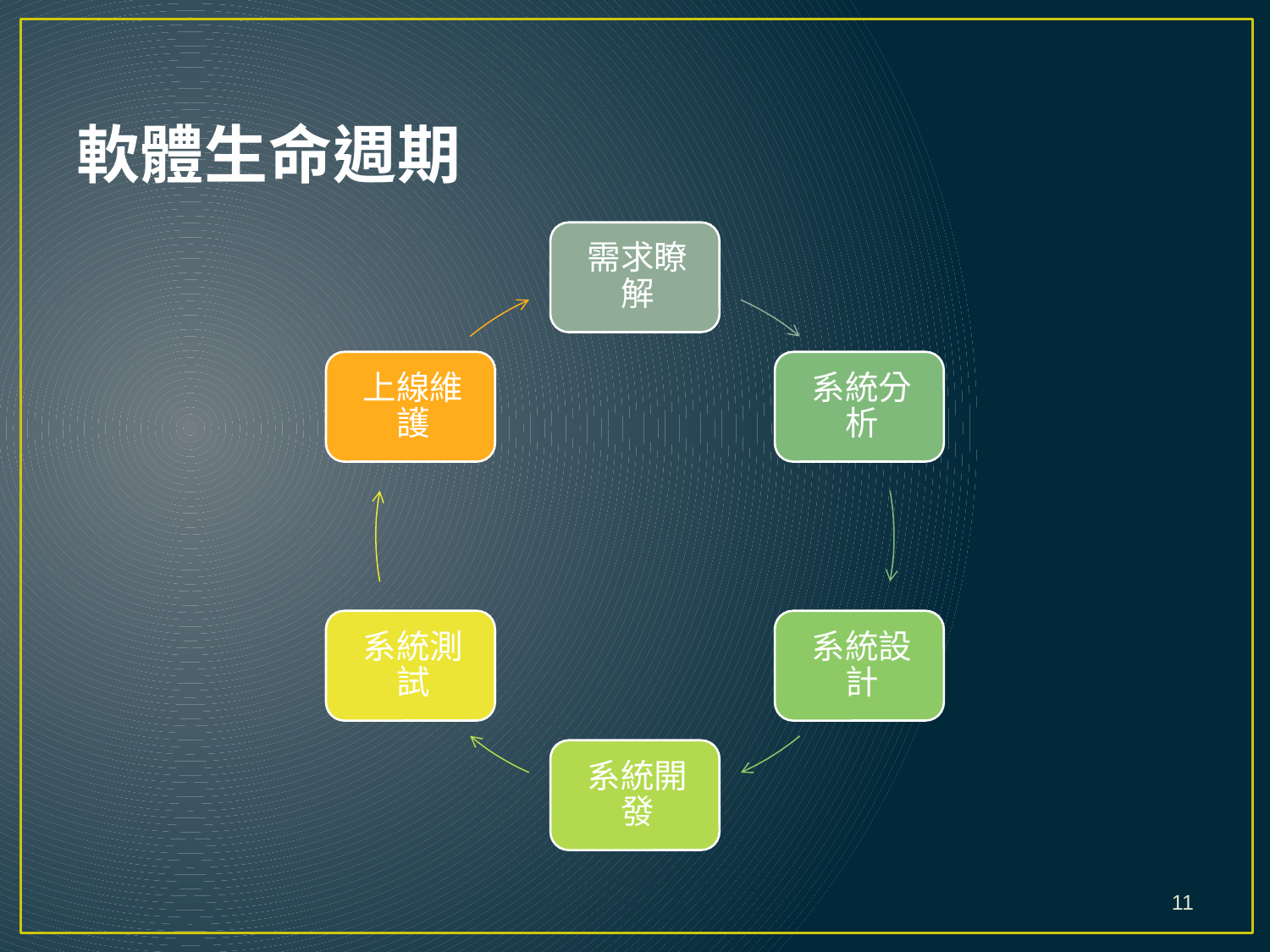

# 軟體生命週期
需求瞭解
系統分析
系統設計
系統開發
系統測試
上線維護
11